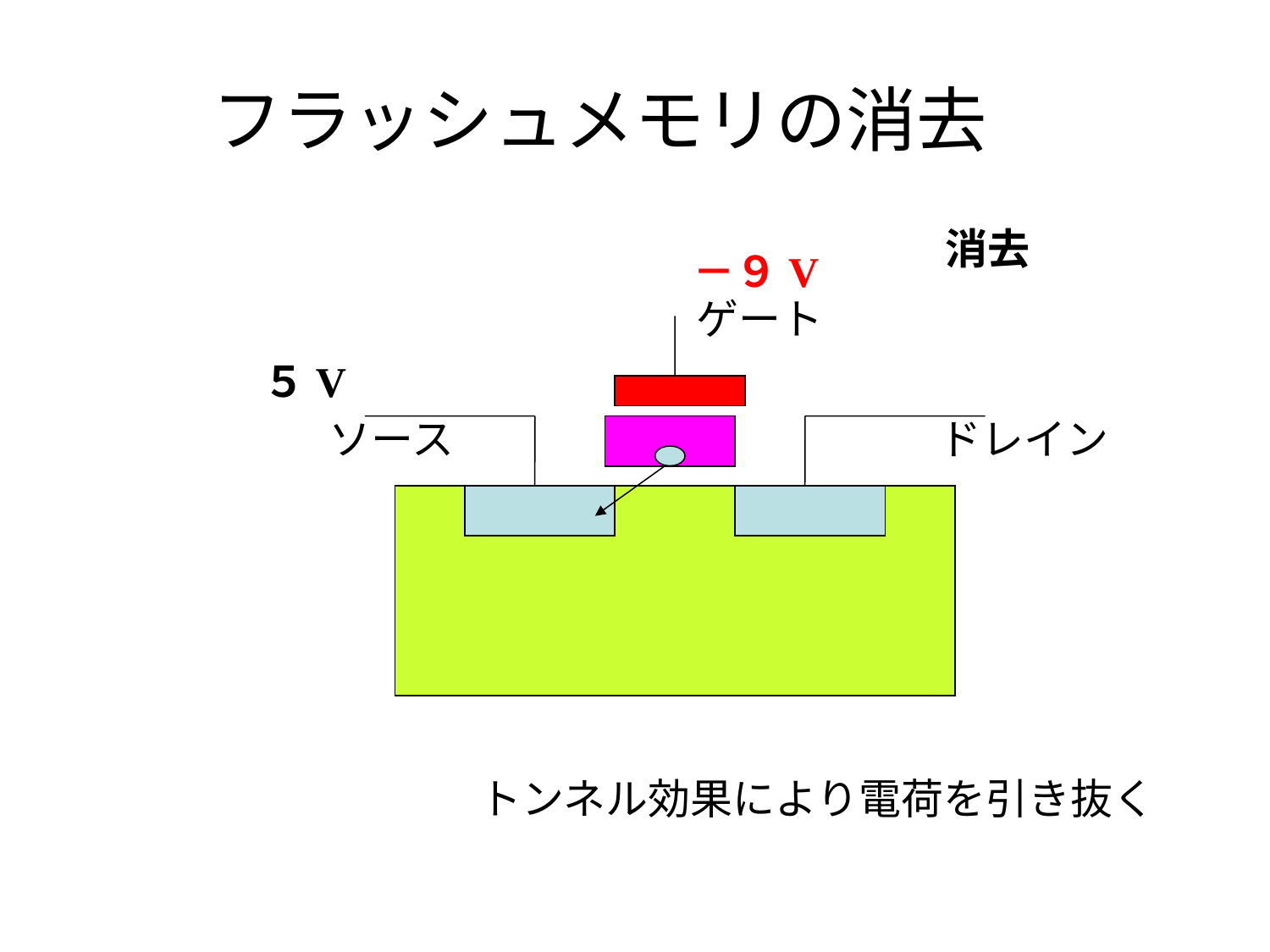

# フラッシュメモリの消去
消去
－９V
ゲート

５V

ソース
ドレイン

トンネル効果により電荷を引き抜く